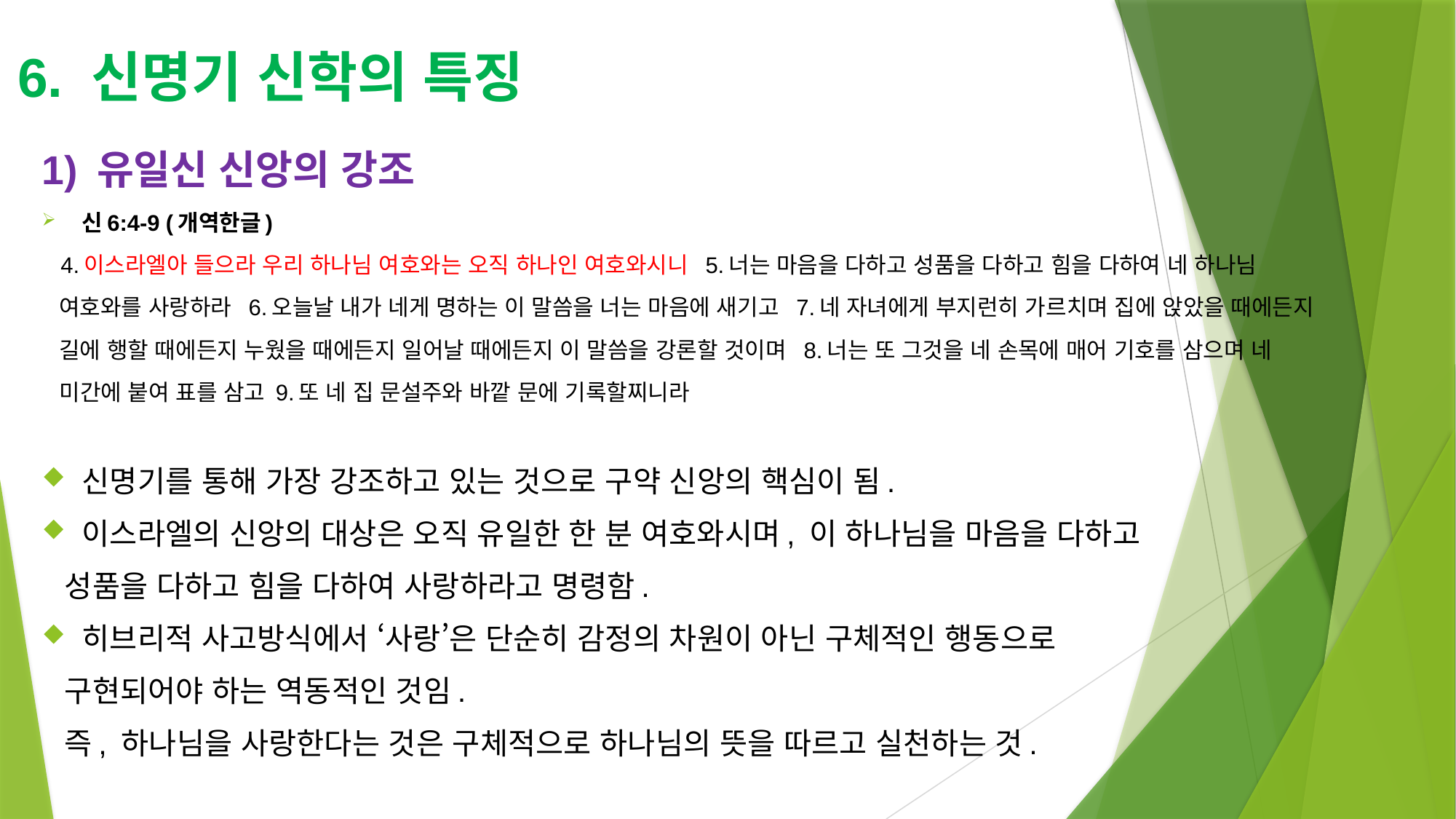

# 6. 신명기 신학의 특징
1) 유일신 신앙의 강조
신6:4-9 (개역한글)
   4.이스라엘아 들으라 우리 하나님 여호와는 오직 하나인 여호와시니  5.너는 마음을 다하고 성품을 다하고 힘을 다하여 네 하나님
  여호와를 사랑하라  6.오늘날 내가 네게 명하는 이 말씀을 너는 마음에 새기고  7.네 자녀에게 부지런히 가르치며 집에 앉았을 때에든지
  길에 행할 때에든지 누웠을 때에든지 일어날 때에든지 이 말씀을 강론할 것이며  8.너는 또 그것을 네 손목에 매어 기호를 삼으며 네
  미간에 붙여 표를 삼고 9.또 네 집 문설주와 바깥 문에 기록할찌니라

신명기를 통해 가장 강조하고 있는 것으로 구약 신앙의 핵심이 됨.
이스라엘의 신앙의 대상은 오직 유일한 한 분 여호와시며, 이 하나님을 마음을 다하고
  성품을 다하고 힘을 다하여 사랑하라고 명령함.
히브리적 사고방식에서 ‘사랑’은 단순히 감정의 차원이 아닌 구체적인 행동으로
  구현되어야 하는 역동적인 것임.
  즉, 하나님을 사랑한다는 것은 구체적으로 하나님의 뜻을 따르고 실천하는 것.